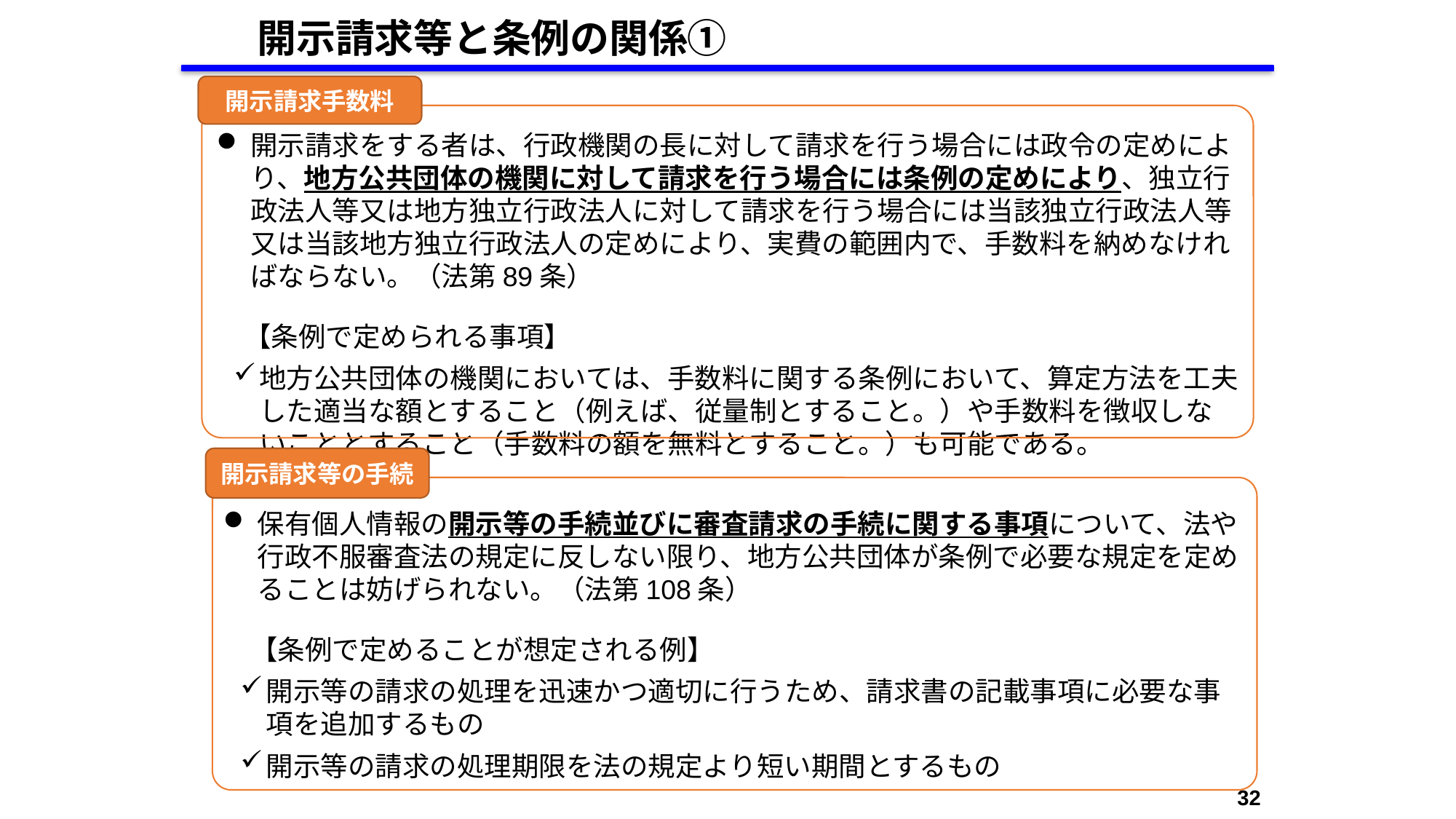

開示請求等と条例の関係①

開示請求手数料

開示請求をする者は、行政機関の長に対して請求を行う場合には政令の定めにより、地方公共団体の機関に対して請求を行う場合には条例の定めにより、独立行政法人等又は地方独立行政法人に対して請求を行う場合には当該独立行政法人等又は当該地方独立行政法人の定めにより、実費の範囲内で、手数料を納めなければならない。（法第89条）
　【条例で定められる事項】
地方公共団体の機関においては、手数料に関する条例において、算定方法を工夫した適当な額とすること（例えば、従量制とすること。）や手数料を徴収しないこととすること（手数料の額を無料とすること。）も可能である。
開示請求等の手続

保有個人情報の開示等の手続並びに審査請求の手続に関する事項について、法や行政不服審査法の規定に反しない限り、地方公共団体が条例で必要な規定を定めることは妨げられない。（法第108条）
　【条例で定めることが想定される例】
開示等の請求の処理を迅速かつ適切に行うため、請求書の記載事項に必要な事項を追加するもの
開示等の請求の処理期限を法の規定より短い期間とするもの
32